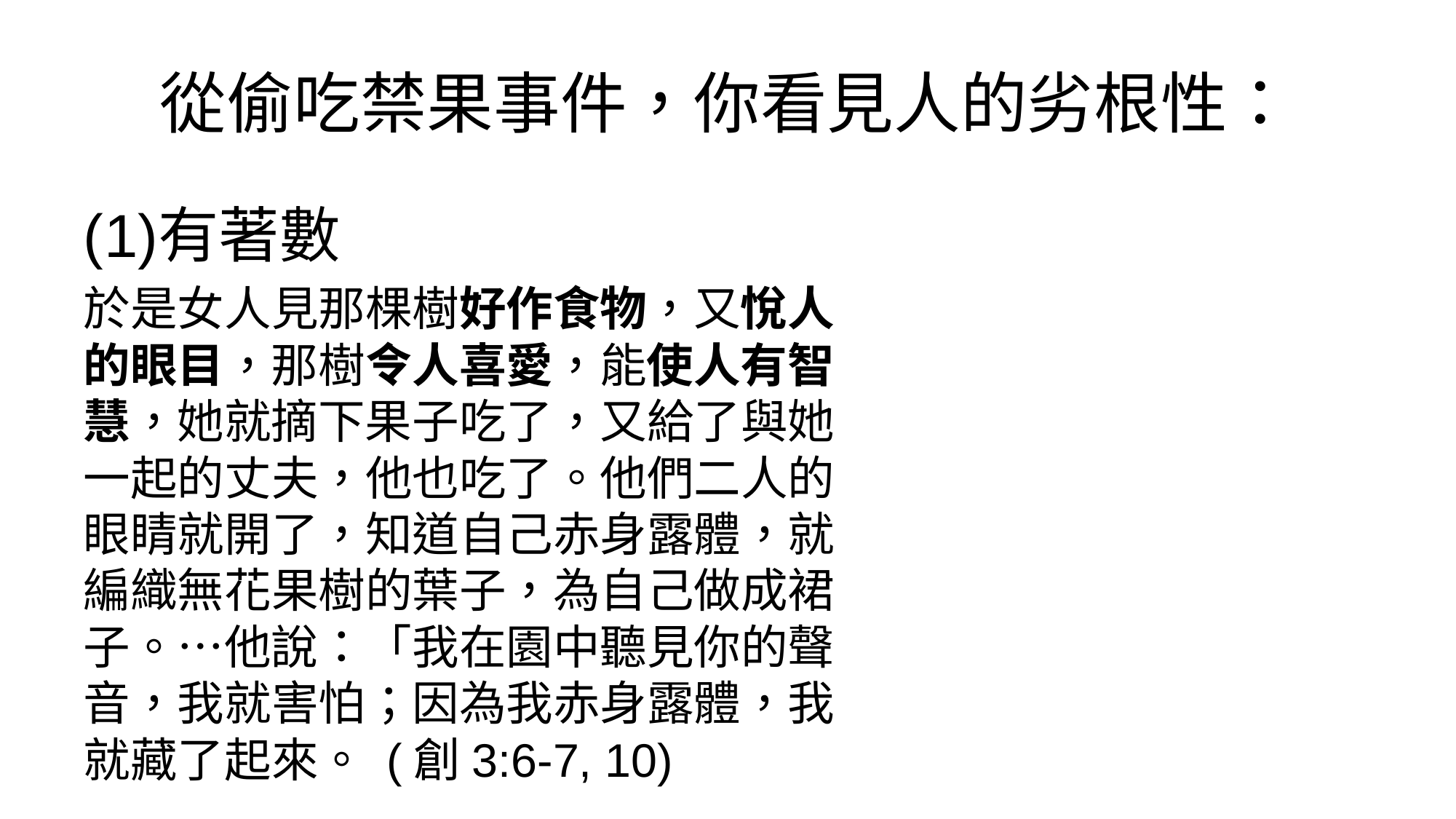

# 從偷吃禁果事件，你看見人的劣根性：
有著數
於是女人見那棵樹好作食物，又悅人的眼目，那樹令人喜愛，能使人有智慧，她就摘下果子吃了，又給了與她一起的丈夫，他也吃了。他們二人的眼睛就開了，知道自己赤身露體，就編織無花果樹的葉子，為自己做成裙子。…他說：「我在園中聽見你的聲音，我就害怕；因為我赤身露體，我就藏了起來。 (創3:6-7, 10)